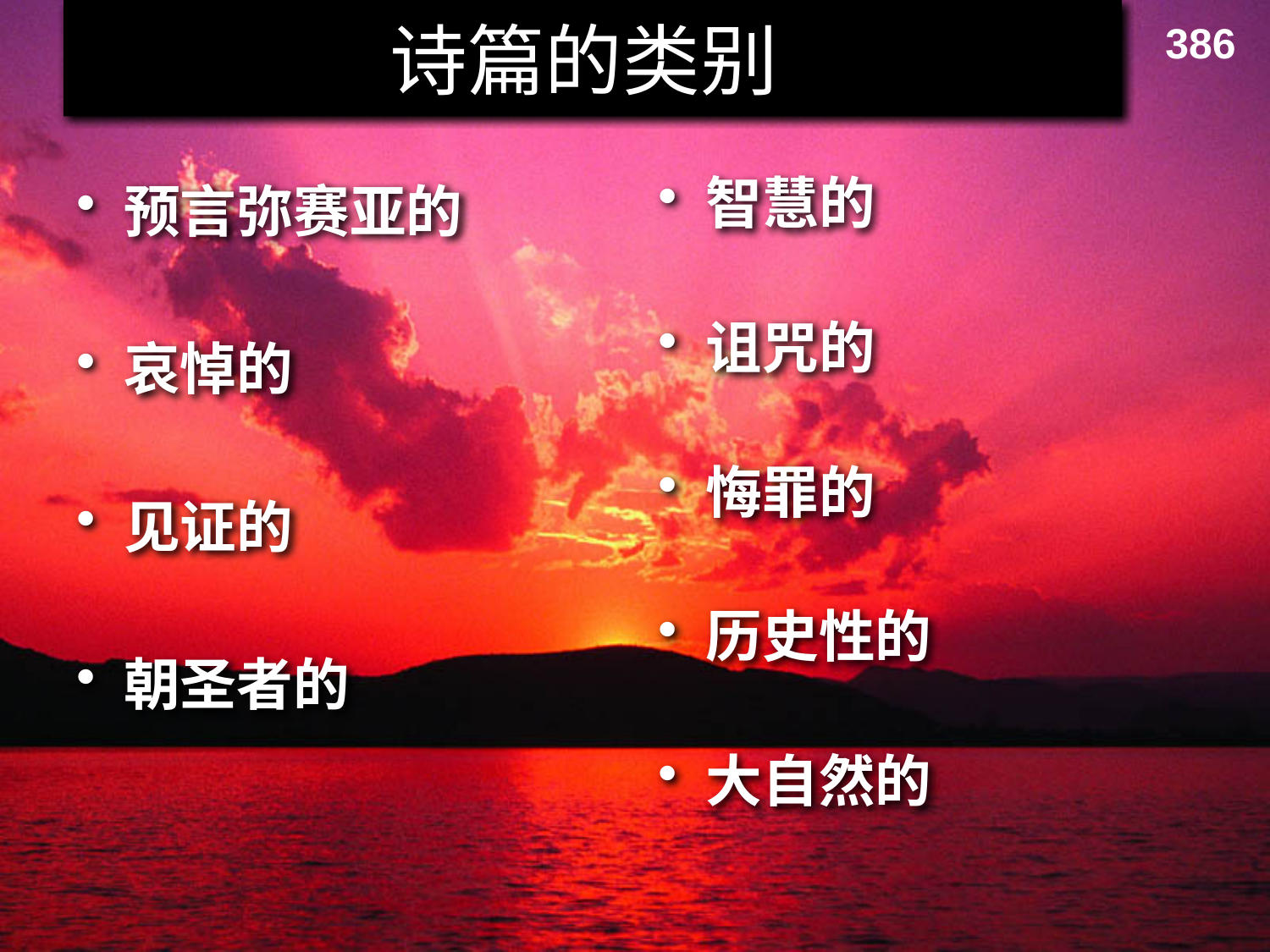

# 诗篇的类别
386
预言弥赛亚的

哀悼的

见证的

朝圣者的
智慧的

诅咒的

悔罪的

历史性的

大自然的